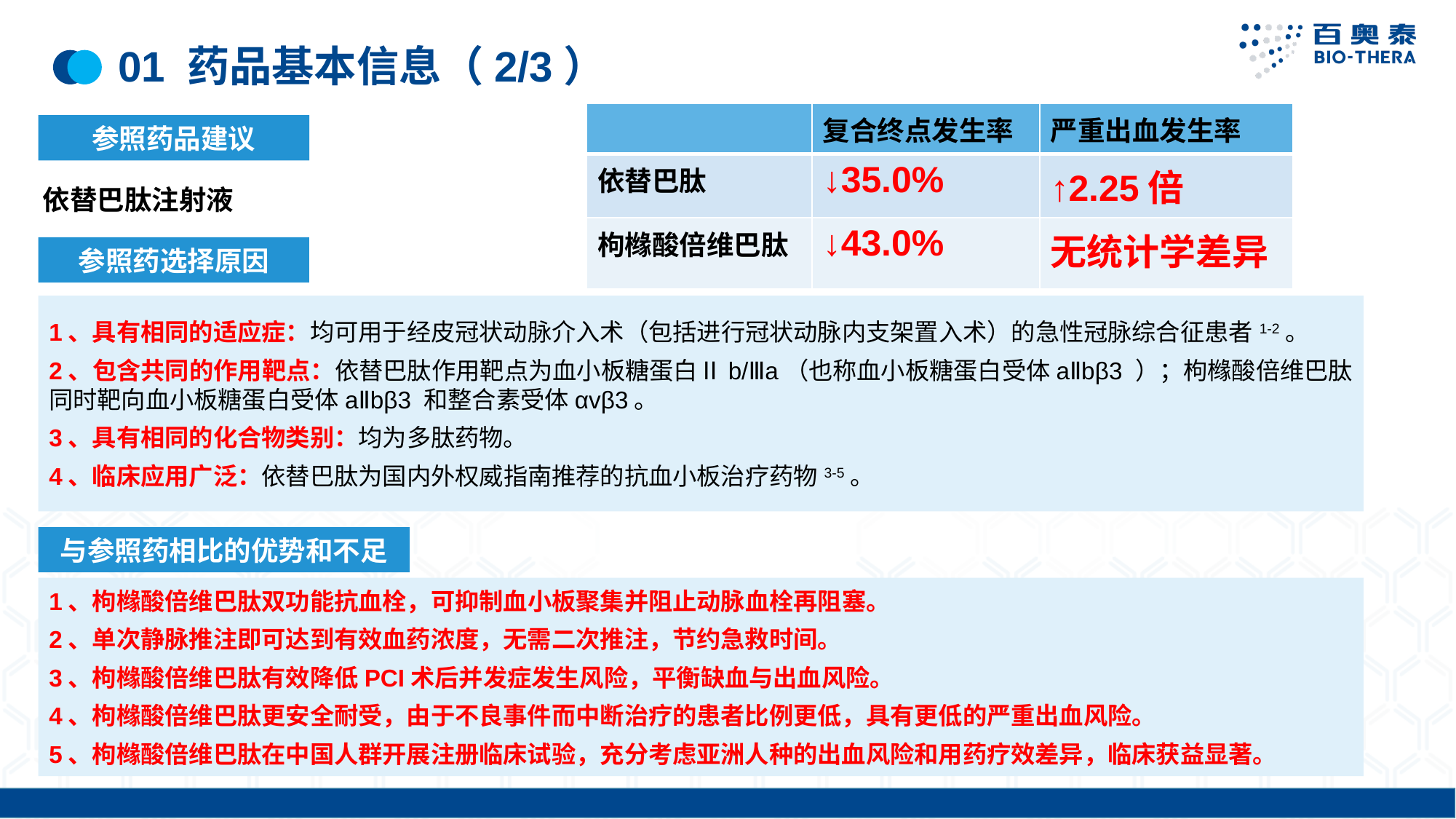

# 01 药品基本信息（2/3）
|  | 复合终点发生率 | 严重出血发生率 |
| --- | --- | --- |
| 依替巴肽 | ↓35.0% | ↑2.25倍 |
| 枸橼酸倍维巴肽 | ↓43.0% | 无统计学差异 |
参照药品建议
依替巴肽注射液
参照药选择原因
1、具有相同的适应症：均可用于经皮冠状动脉介入术（包括进行冠状动脉内支架置入术）的急性冠脉综合征患者1-2。
2、包含共同的作用靶点：依替巴肽作用靶点为血小板糖蛋白Ⅱb/Ⅲa（也称血小板糖蛋白受体aⅡbβ3 ）；枸橼酸倍维巴肽同时靶向血小板糖蛋白受体aⅡbβ3 和整合素受体αvβ3。
3、具有相同的化合物类别：均为多肽药物。
4、临床应用广泛：依替巴肽为国内外权威指南推荐的抗血小板治疗药物3-5。
与参照药相比的优势和不足
1、枸橼酸倍维巴肽双功能抗血栓，可抑制血小板聚集并阻止动脉血栓再阻塞。
2、单次静脉推注即可达到有效血药浓度，无需二次推注，节约急救时间。
3、枸橼酸倍维巴肽有效降低PCI术后并发症发生风险，平衡缺血与出血风险。
4、枸橼酸倍维巴肽更安全耐受，由于不良事件而中断治疗的患者比例更低，具有更低的严重出血风险。
5、枸橼酸倍维巴肽在中国人群开展注册临床试验，充分考虑亚洲人种的出血风险和用药疗效差异，临床获益显著。